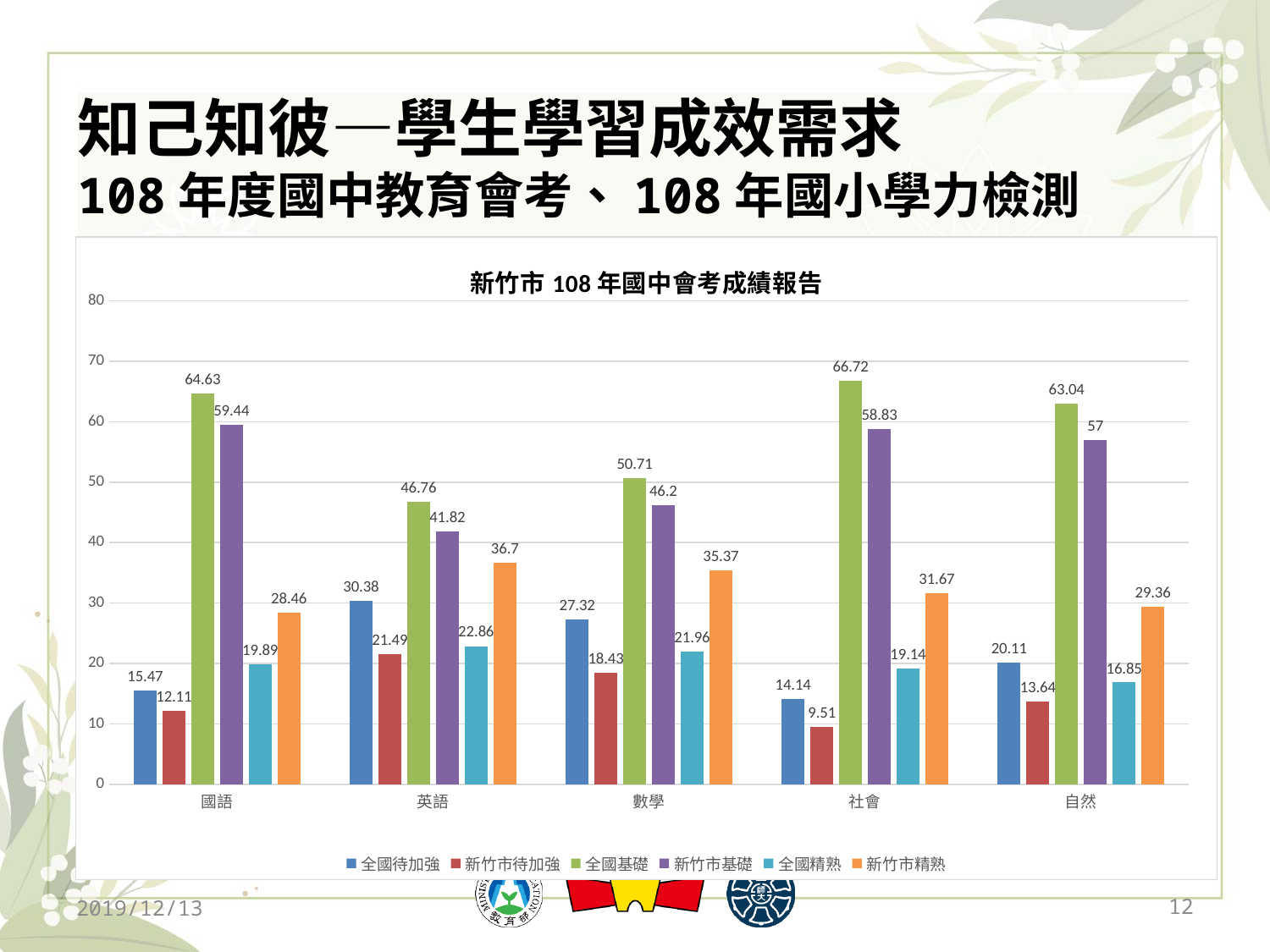

# 知己知彼—學生學習成效需求 108年度國中教育會考、108年國小學力檢測

### Chart: 新竹市108年國中會考成績報告

| Category | 全國待加強 | 新竹市待加強 | 全國基礎 | 新竹市基礎 | 全國精熟 | 新竹市精熟 |
|---|---|---|---|---|---|---|
| 國語 | 15.47 | 12.11 | 64.63 | 59.44 | 19.89 | 28.459999999999987 |
| 英語 | 30.38 | 21.49 | 46.76000000000001 | 41.82 | 22.86 | 36.7 |
| 數學 | 27.32 | 18.43 | 50.71 | 46.2 | 21.959999999999987 | 35.370000000000005 |
| 社會 | 14.14 | 9.51 | 66.72 | 58.83 | 19.14 | 31.67 |
| 自然 | 20.11000000000002 | 13.64 | 63.04 | 57.0 | 16.85 | 29.36 |
2019/12/13
12